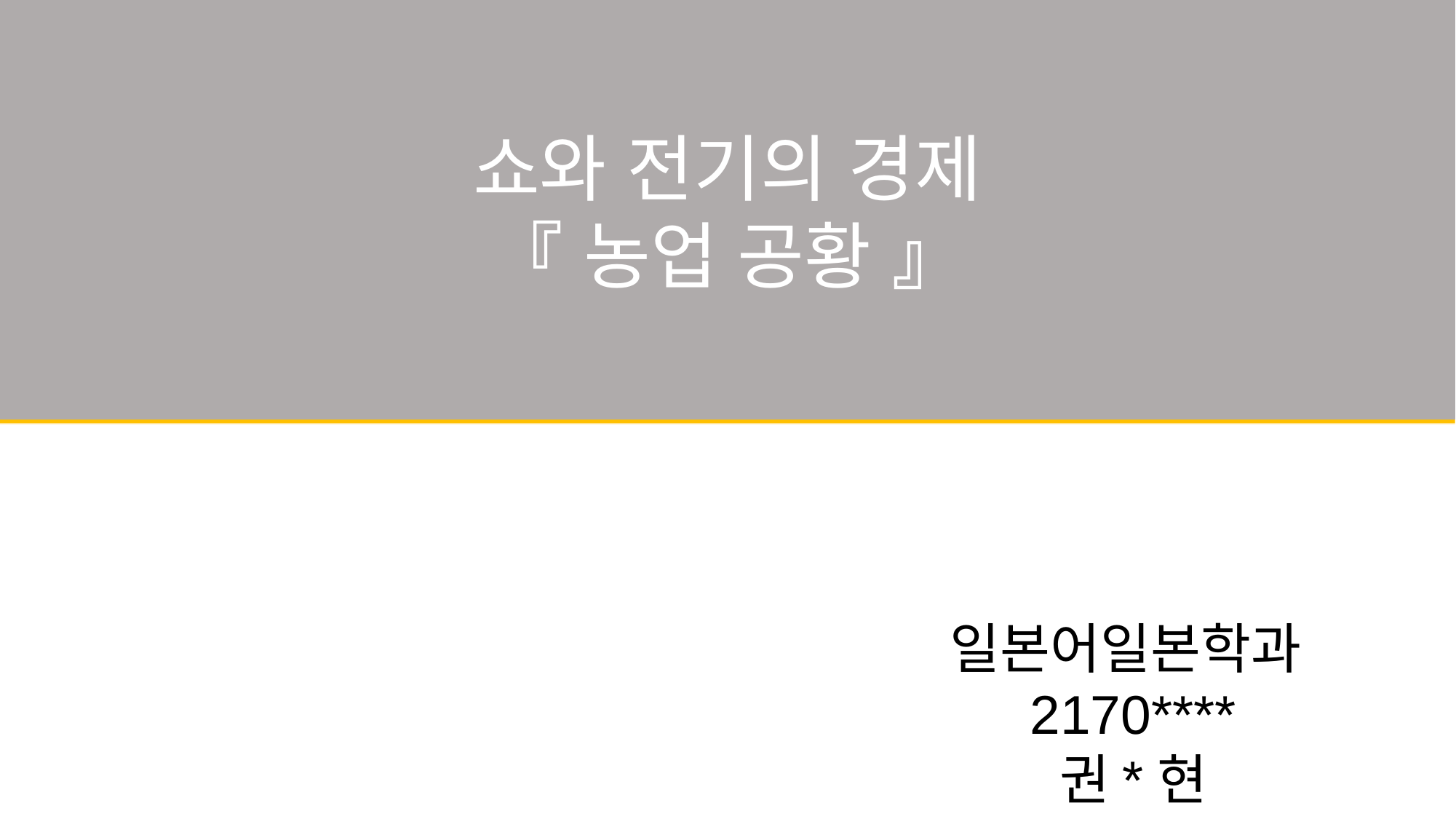

쇼와 전기의 경제
『 농업 공황 』
일본어일본학과
2170****
권*현